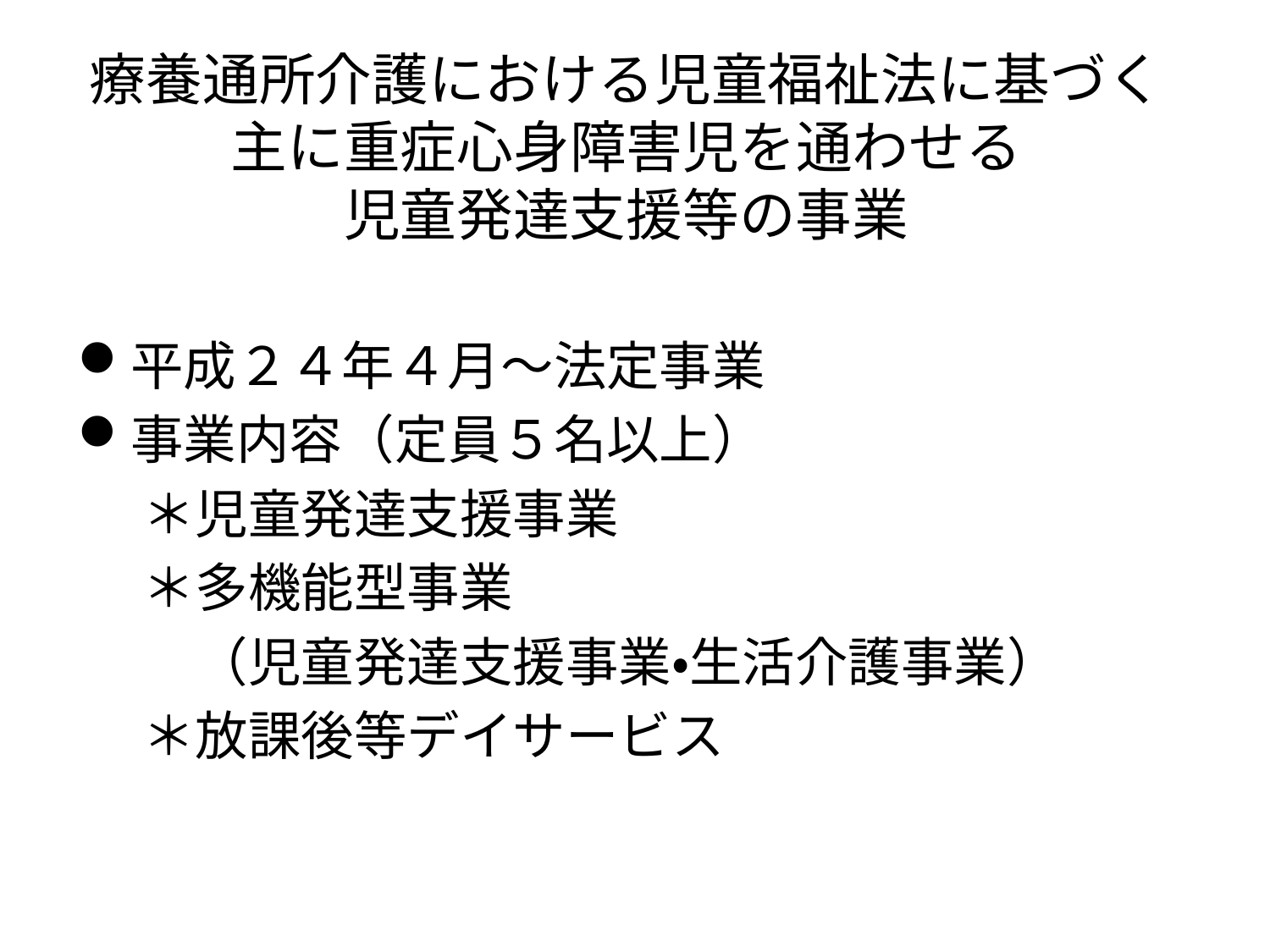

# 療養通所介護における児童福祉法に基づく 主に重症心身障害児を通わせる 児童発達支援等の事業
平成２４年４月～法定事業
事業内容（定員５名以上）
　 ＊児童発達支援事業
　 ＊多機能型事業
　　 （児童発達支援事業・生活介護事業）
　 ＊放課後等デイサービス